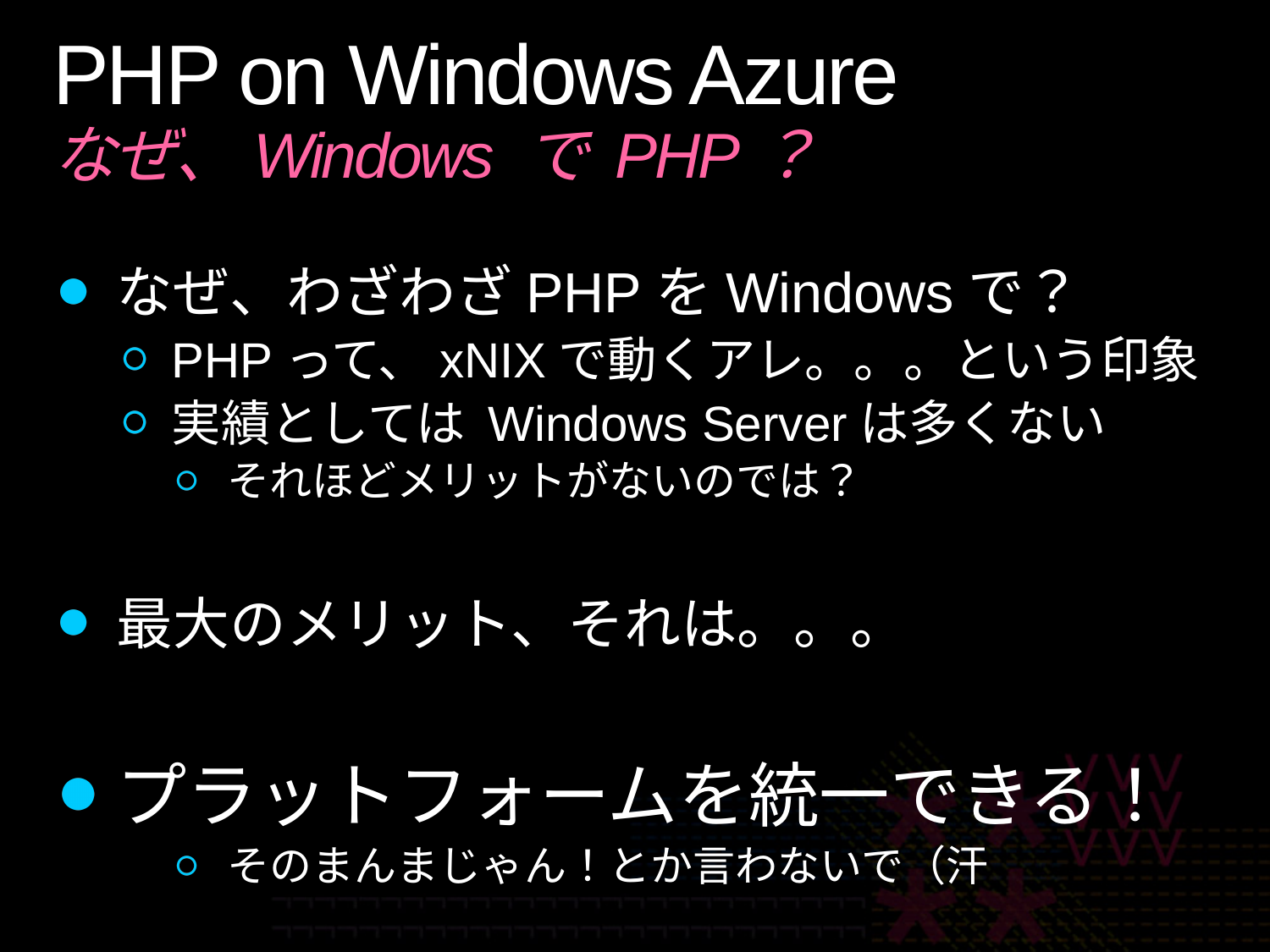

# PHP on Windows Azure なぜ、Windows で PHP？
なぜ、わざわざPHPをWindowsで？
PHPって、xNIXで動くアレ。。。という印象
実績としては Windows Serverは多くない
それほどメリットがないのでは？

最大のメリット、それは。。。

プラットフォームを統一できる！
そのまんまじゃん！とか言わないで（汗